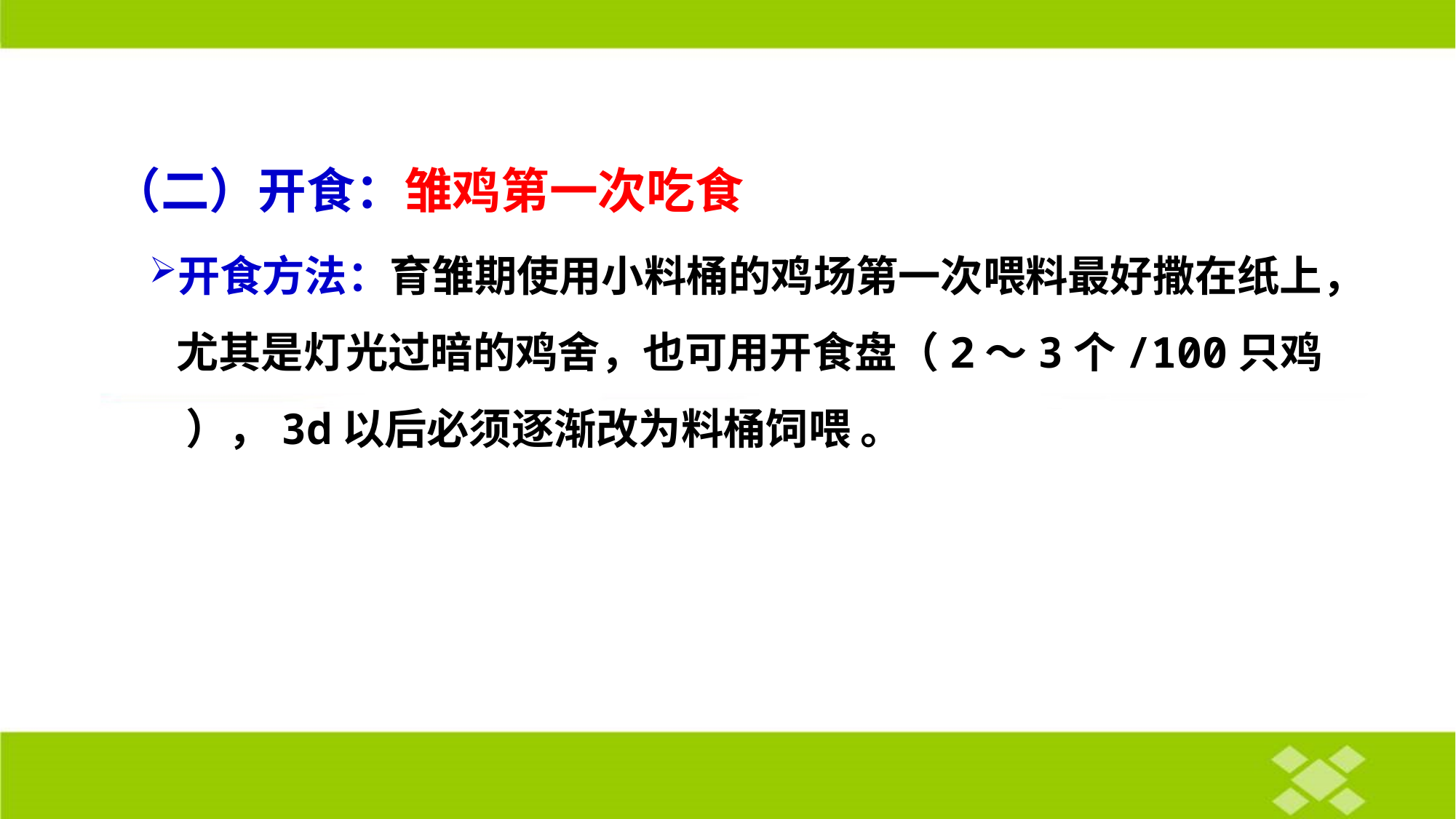

（二）开食：雏鸡第一次吃食
开食方法：育雏期使用小料桶的鸡场第一次喂料最好撒在纸上，尤其是灯光过暗的鸡舍，也可用开食盘（2～3个/100只鸡 ），3d以后必须逐渐改为料桶饲喂 。